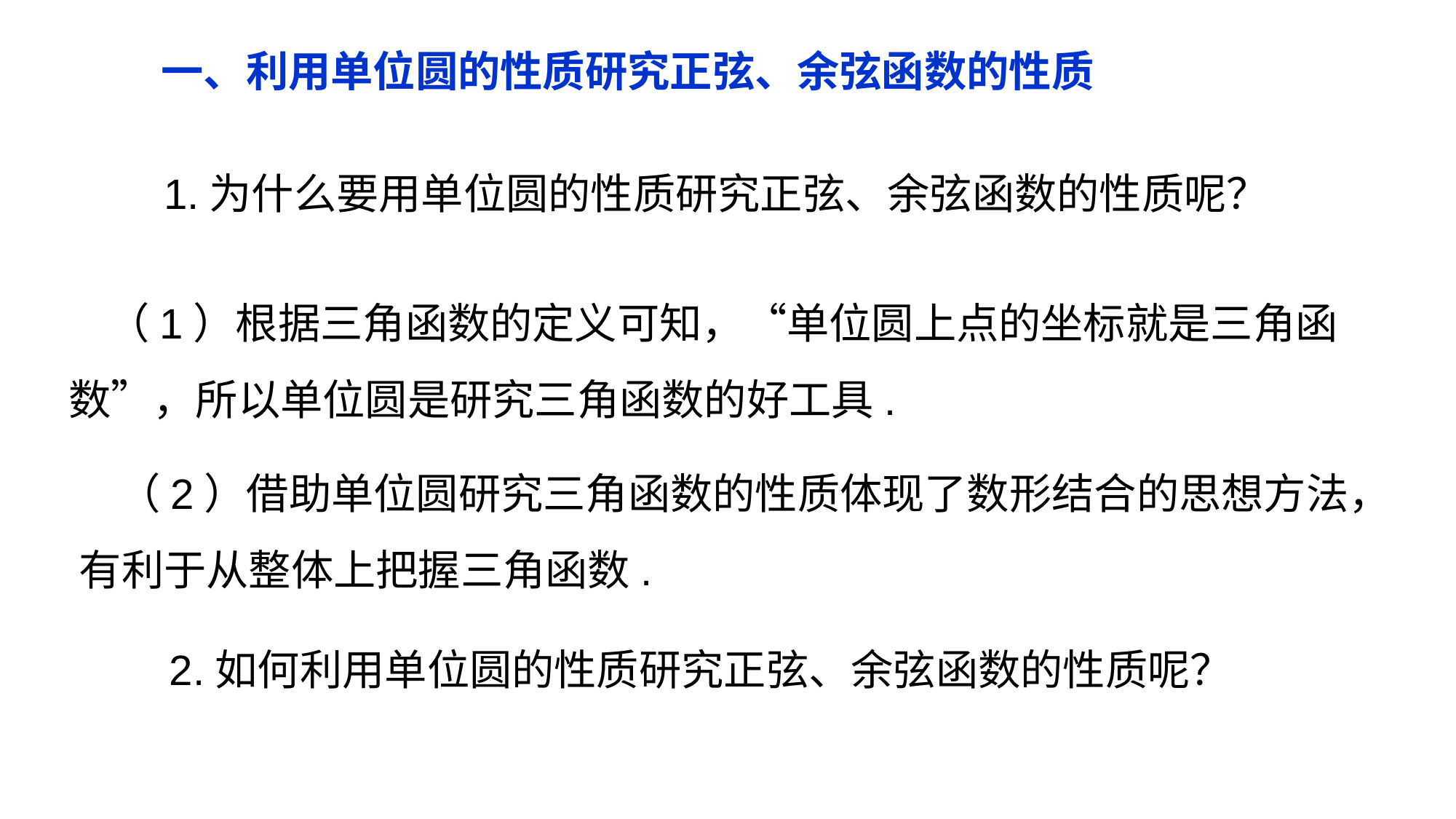

一、利用单位圆的性质研究正弦、余弦函数的性质
1.为什么要用单位圆的性质研究正弦、余弦函数的性质呢？
   （1）根据三角函数的定义可知，“单位圆上点的坐标就是三角函数”，所以单位圆是研究三角函数的好工具.
   （2）借助单位圆研究三角函数的性质体现了数形结合的思想方法，有利于从整体上把握三角函数.
2.如何利用单位圆的性质研究正弦、余弦函数的性质呢？